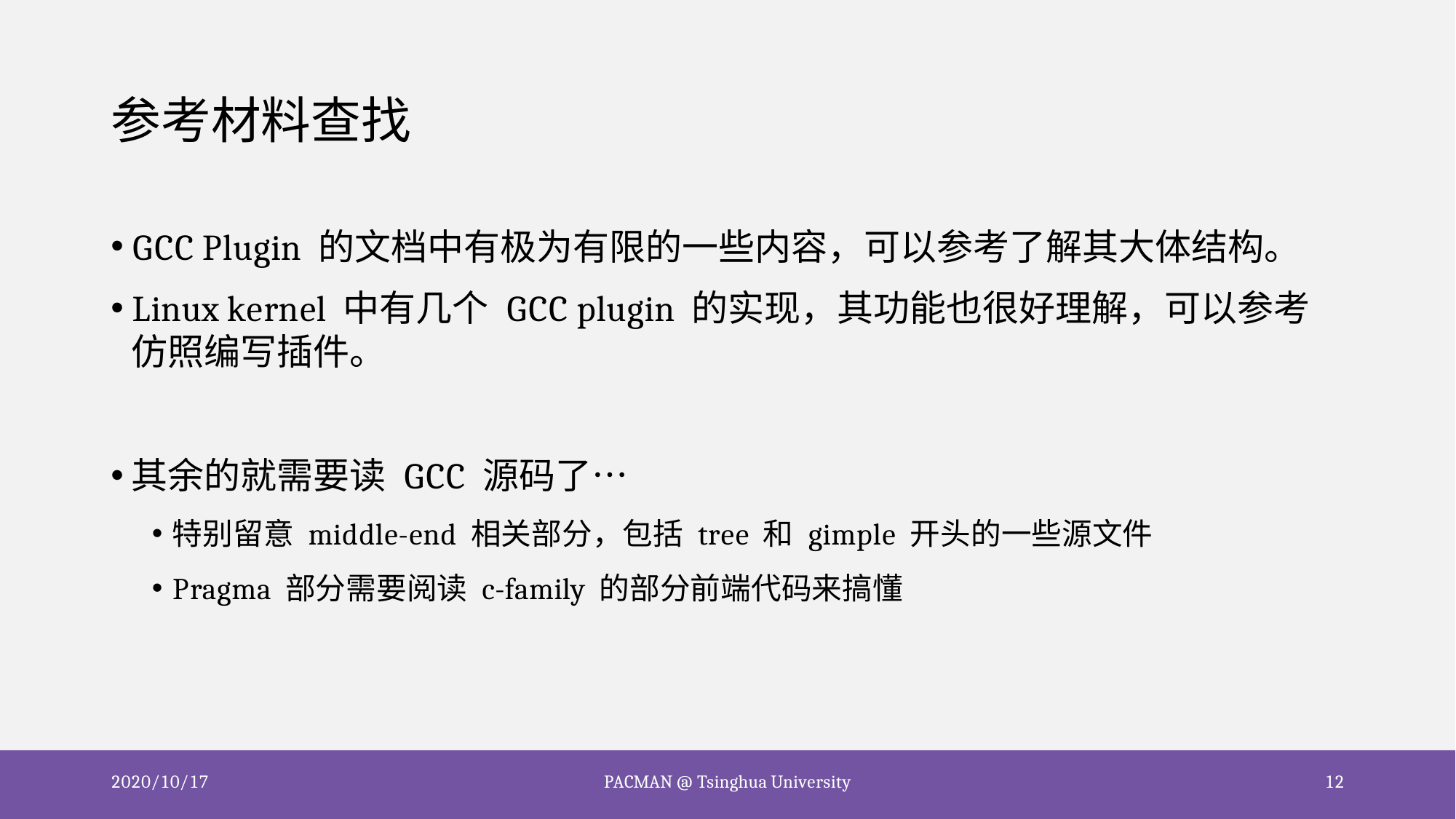

# 参考材料查找
GCC Plugin 的文档中有极为有限的一些内容，可以参考了解其大体结构。
Linux kernel 中有几个 GCC plugin 的实现，其功能也很好理解，可以参考仿照编写插件。

其余的就需要读 GCC 源码了…
特别留意 middle-end 相关部分，包括 tree 和 gimple 开头的一些源文件
Pragma 部分需要阅读 c-family 的部分前端代码来搞懂
2020/10/17
PACMAN @ Tsinghua University
12